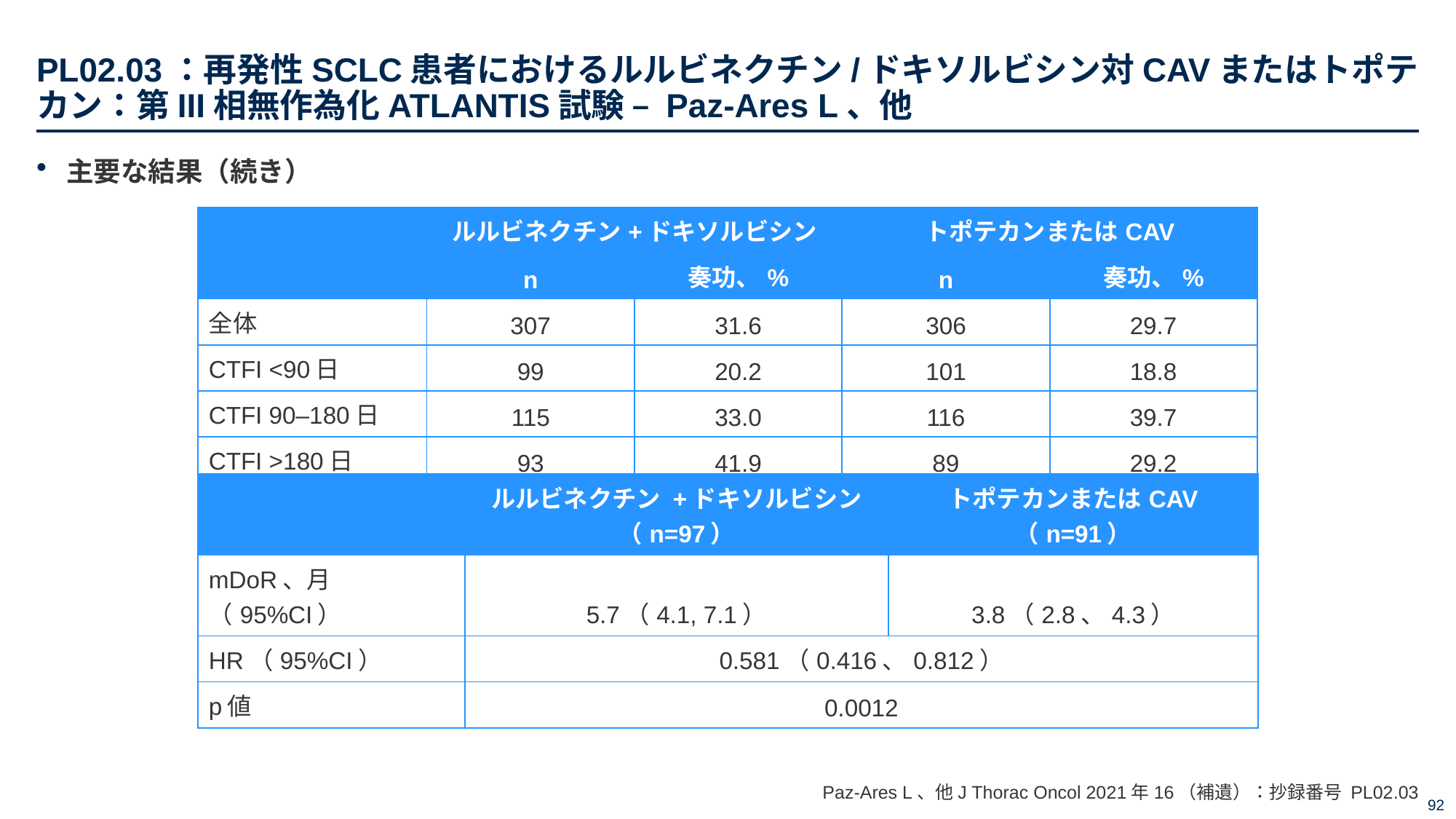

# PL02.03：再発性SCLC患者におけるルルビネクチン/ドキソルビシン対CAVまたはトポテカン：第III相無作為化ATLANTIS試験 – Paz-Ares L、他
主要な結果（続き）
|  | ルルビネクチン+ドキソルビシン |  | トポテカンまたはCAV |  |
| --- | --- | --- | --- | --- |
|  | n | 奏功、% | n | 奏功、% |
| 全体 | 307 | 31.6 | 306 | 29.7 |
| CTFI <90日 | 99 | 20.2 | 101 | 18.8 |
| CTFI 90–180日 | 115 | 33.0 | 116 | 39.7 |
| CTFI >180日 | 93 | 41.9 | 89 | 29.2 |
|  | ルルビネクチン +ドキソルビシン （n=97） | トポテカンまたはCAV （n=91） |
| --- | --- | --- |
| mDoR、月（95%CI） | 5.7（4.1, 7.1） | 3.8（2.8、4.3） |
| HR（95%CI） | 0.581（0.416、0.812） |  |
| p値 | 0.0012 |  |
Paz-Ares L、他J Thorac Oncol 2021年16（補遺）：抄録番号 PL02.03